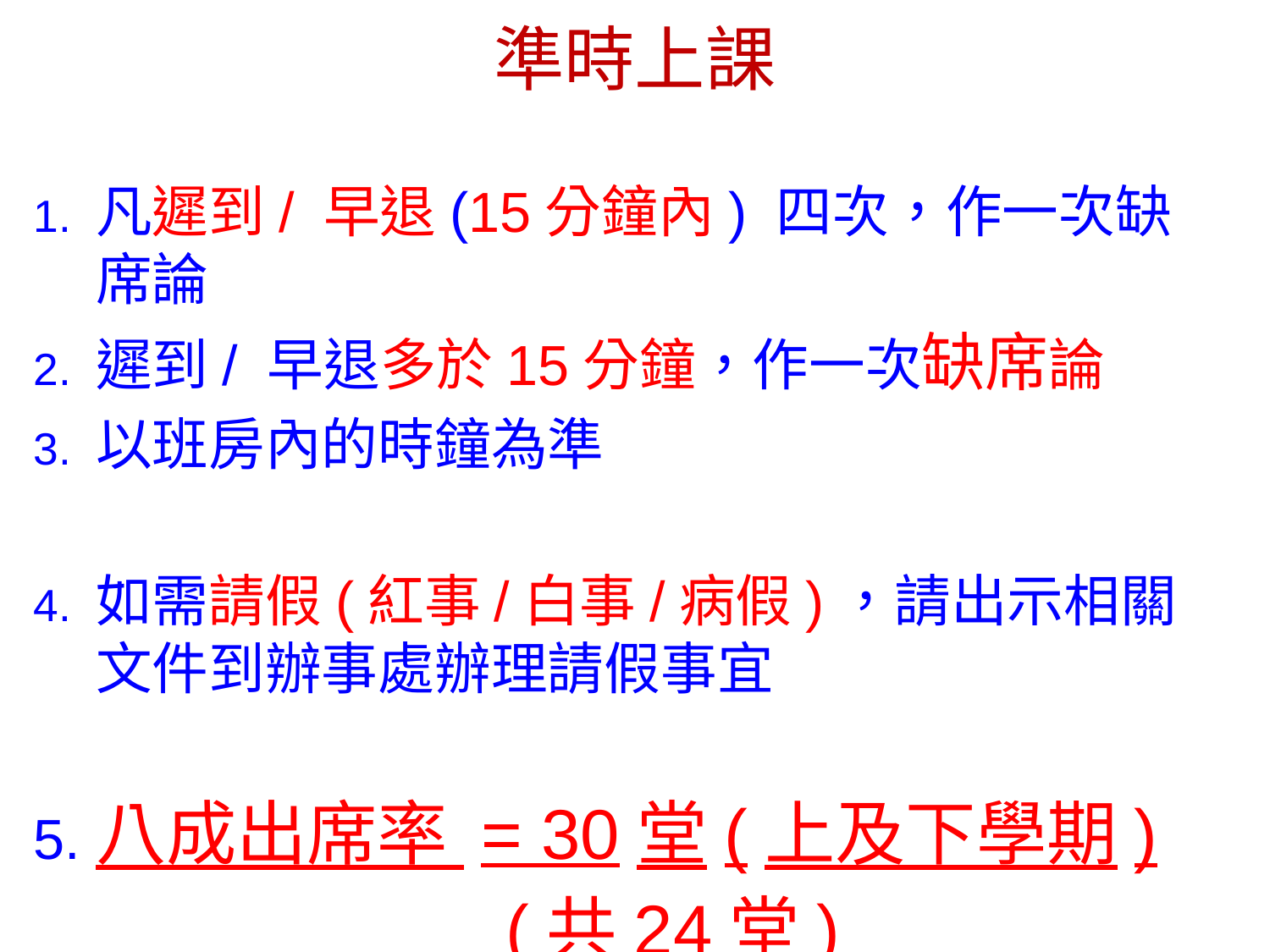

# 準時上課
凡遲到/ 早退(15分鐘內) 四次，作一次缺席論
遲到/ 早退多於15分鐘，作一次缺席論
以班房內的時鐘為準

如需請假(紅事/白事/病假)，請出示相關文件到辦事處辦理請假事宜

八成出席率 = 30堂(上及下學期)
                        (共24堂)